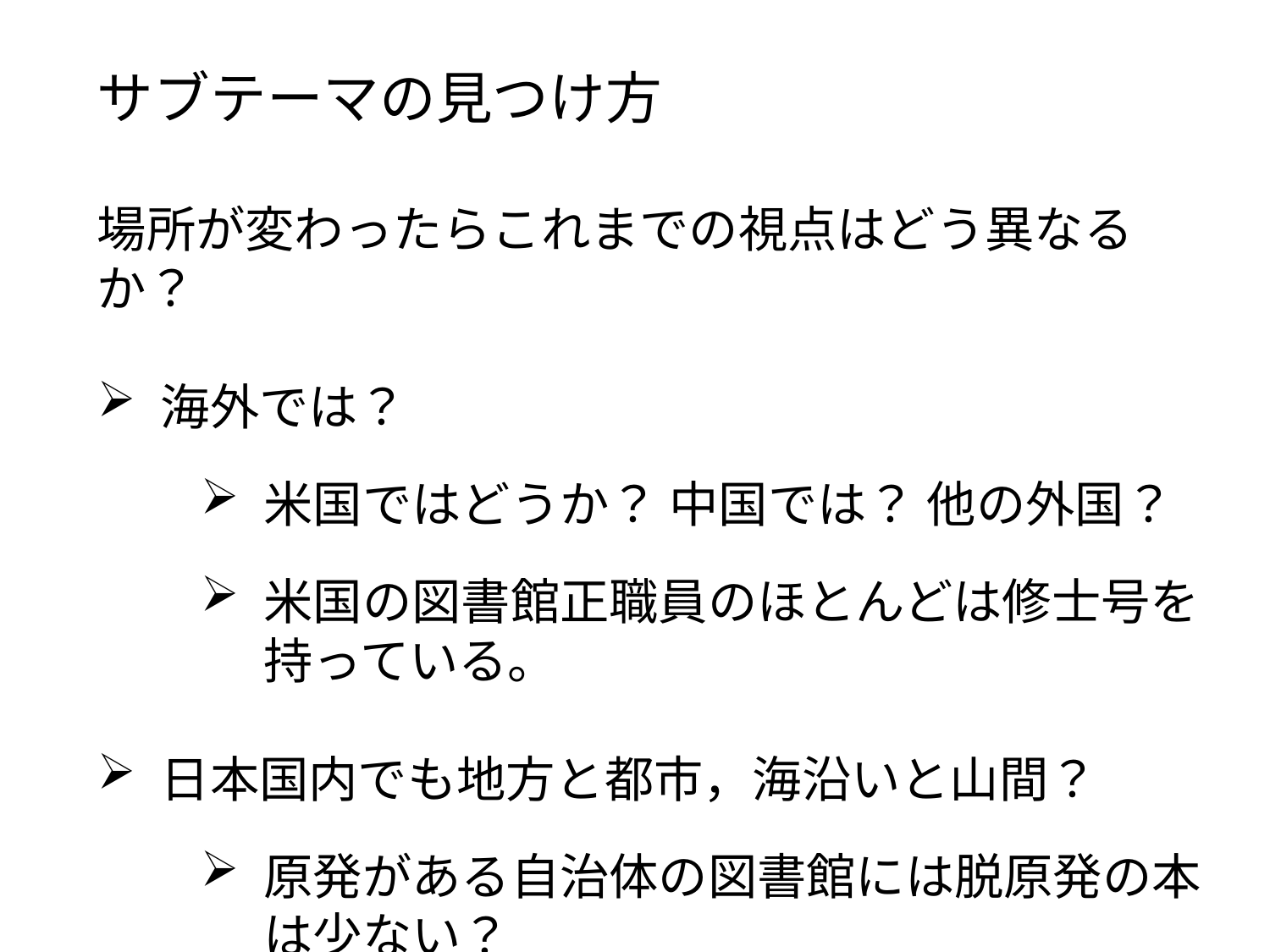

サブテーマの見つけ方

場所が変わったらこれまでの視点はどう異なるか？

海外では？

米国ではどうか？ 中国では？ 他の外国？

米国の図書館正職員のほとんどは修士号を持っている。

日本国内でも地方と都市，海沿いと山間？

原発がある自治体の図書館には脱原発の本は少ない？